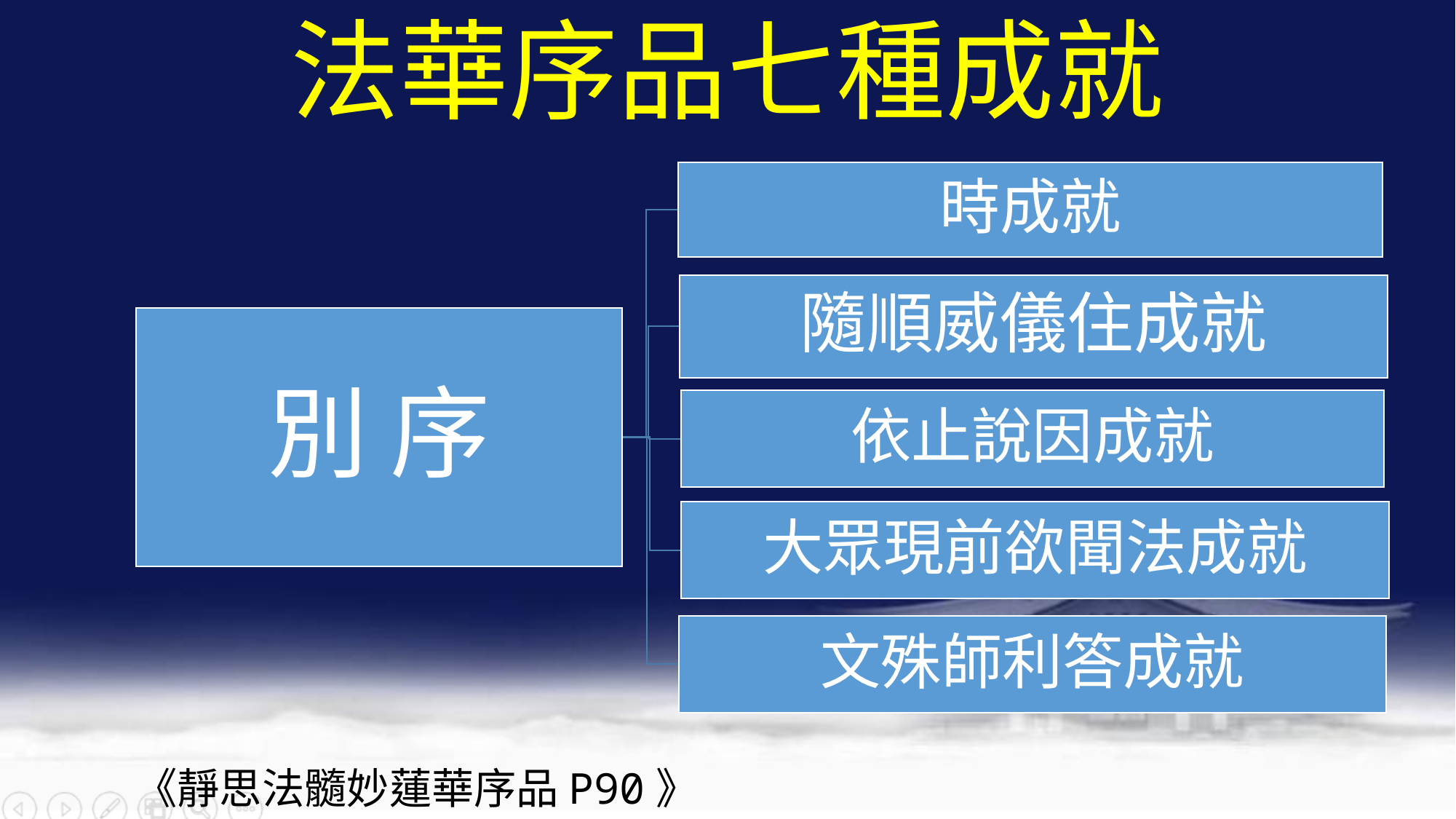

# 法華序品七種成就
別 序
時成就
隨順威儀住成就
依止說因成就
大眾現前欲聞法成就
文殊師利答成就
《靜思法髓妙蓮華序品P90》